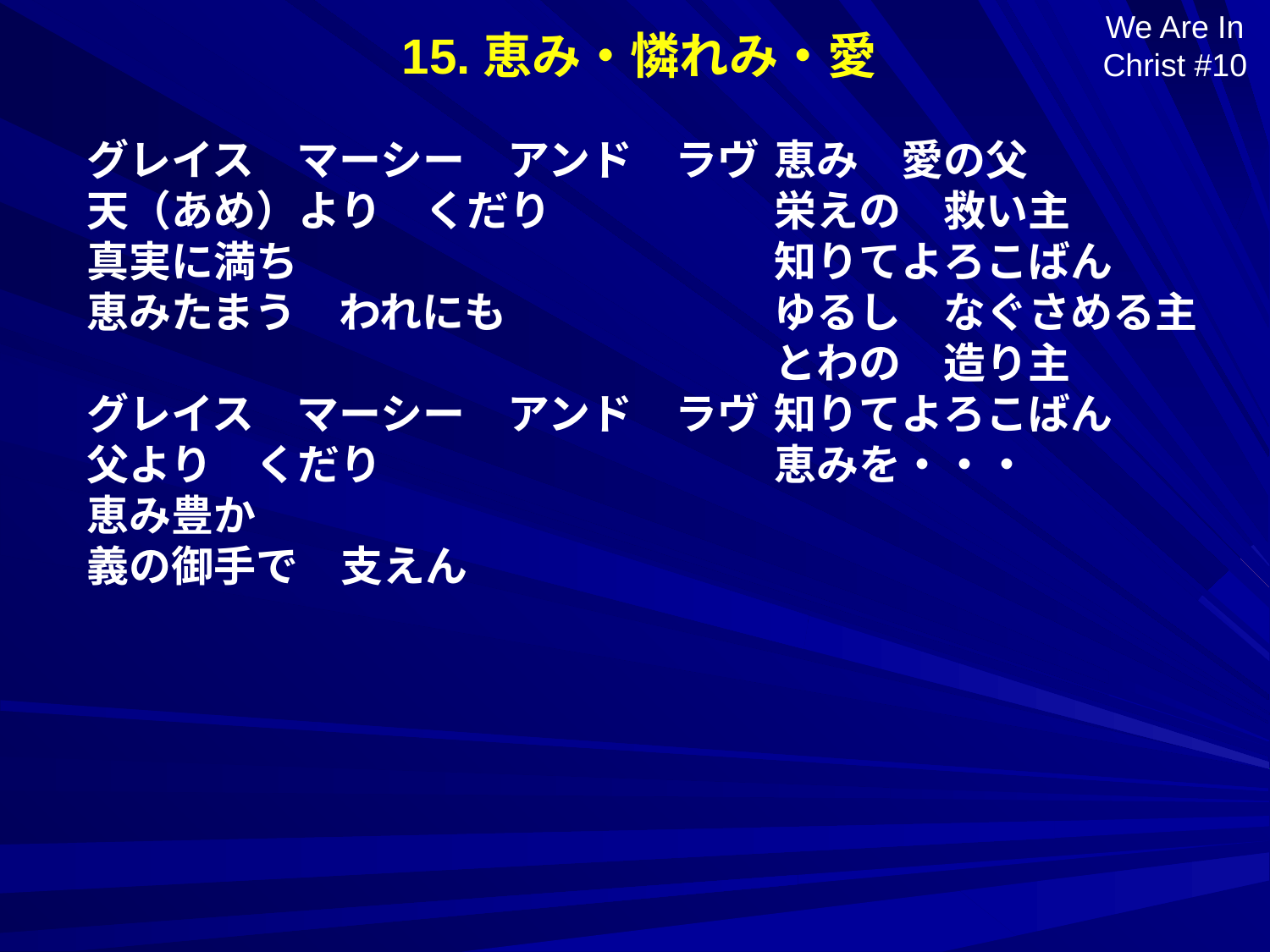

15.恵み・憐れみ・愛
We Are In Christ #10
グレイス　マーシー　アンド　ラヴ
天（あめ）より　くだり
真実に満ち
恵みたまう　われにも

グレイス　マーシー　アンド　ラヴ
父より　くだり
恵み豊か
義の御手で　支えん
恵み　愛の父
栄えの　救い主
知りてよろこばん
ゆるし　なぐさめる主
とわの　造り主
知りてよろこばん
恵みを・・・